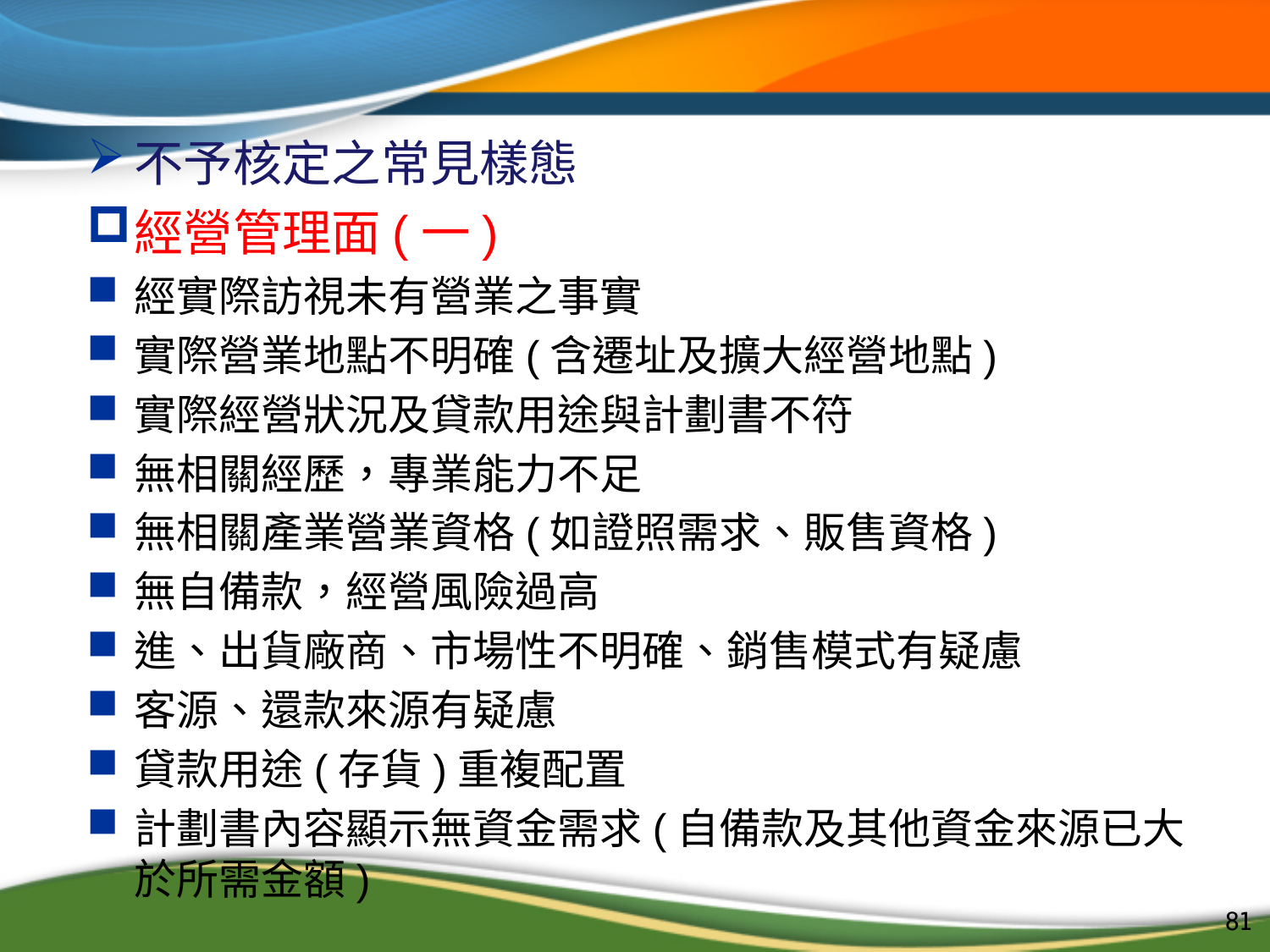

#
不予核定之常見樣態
經營管理面(一)
經實際訪視未有營業之事實
實際營業地點不明確(含遷址及擴大經營地點)
實際經營狀況及貸款用途與計劃書不符
無相關經歷，專業能力不足
無相關產業營業資格(如證照需求、販售資格)
無自備款，經營風險過高
進、出貨廠商、市場性不明確、銷售模式有疑慮
客源、還款來源有疑慮
貸款用途(存貨)重複配置
計劃書內容顯示無資金需求(自備款及其他資金來源已大於所需金額)
81